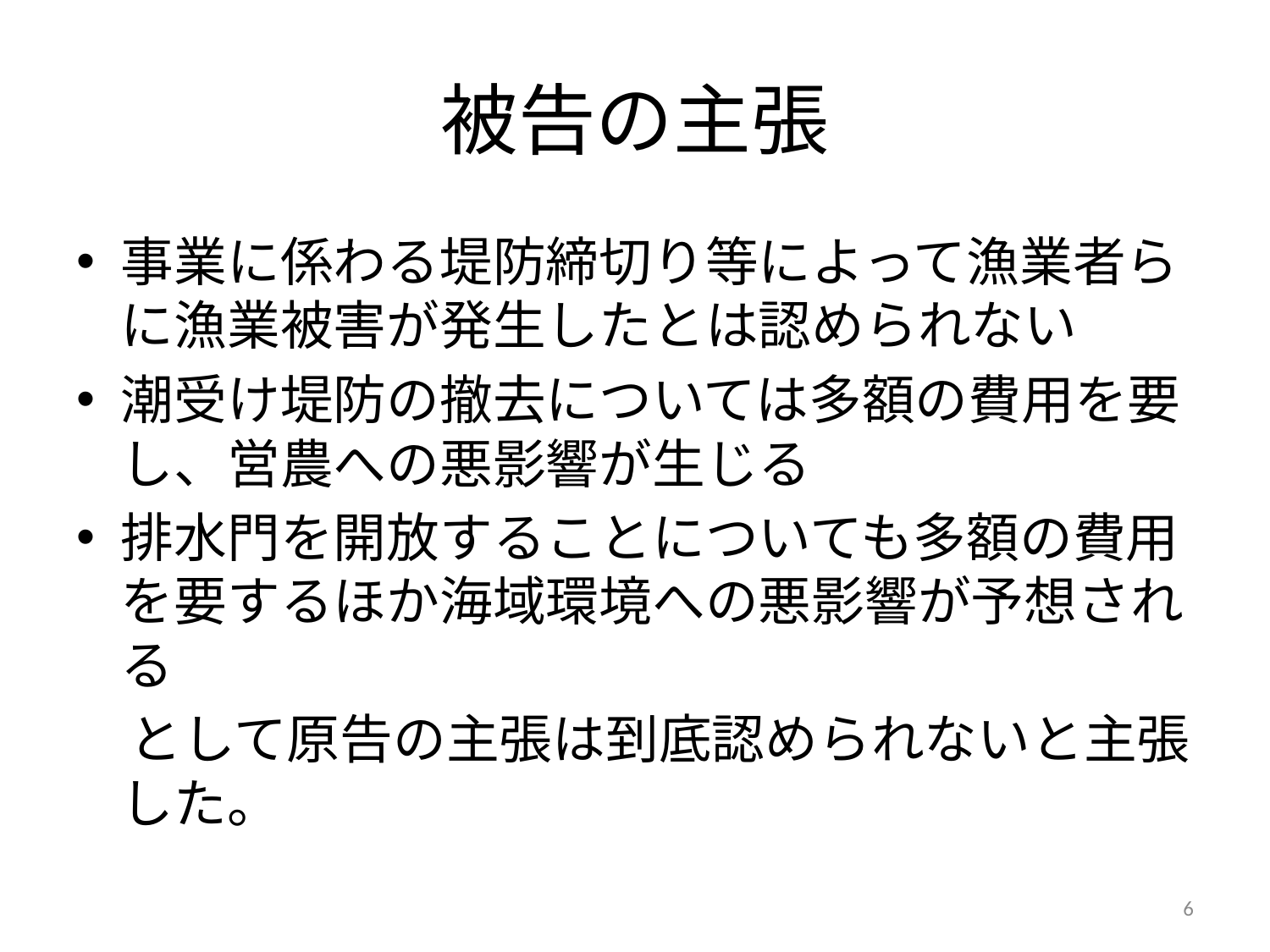

# 被告の主張
事業に係わる堤防締切り等によって漁業者らに漁業被害が発生したとは認められない
潮受け堤防の撤去については多額の費用を要し、営農への悪影響が生じる
排水門を開放することについても多額の費用を要するほか海域環境への悪影響が予想される
　として原告の主張は到底認められないと主張した。
6